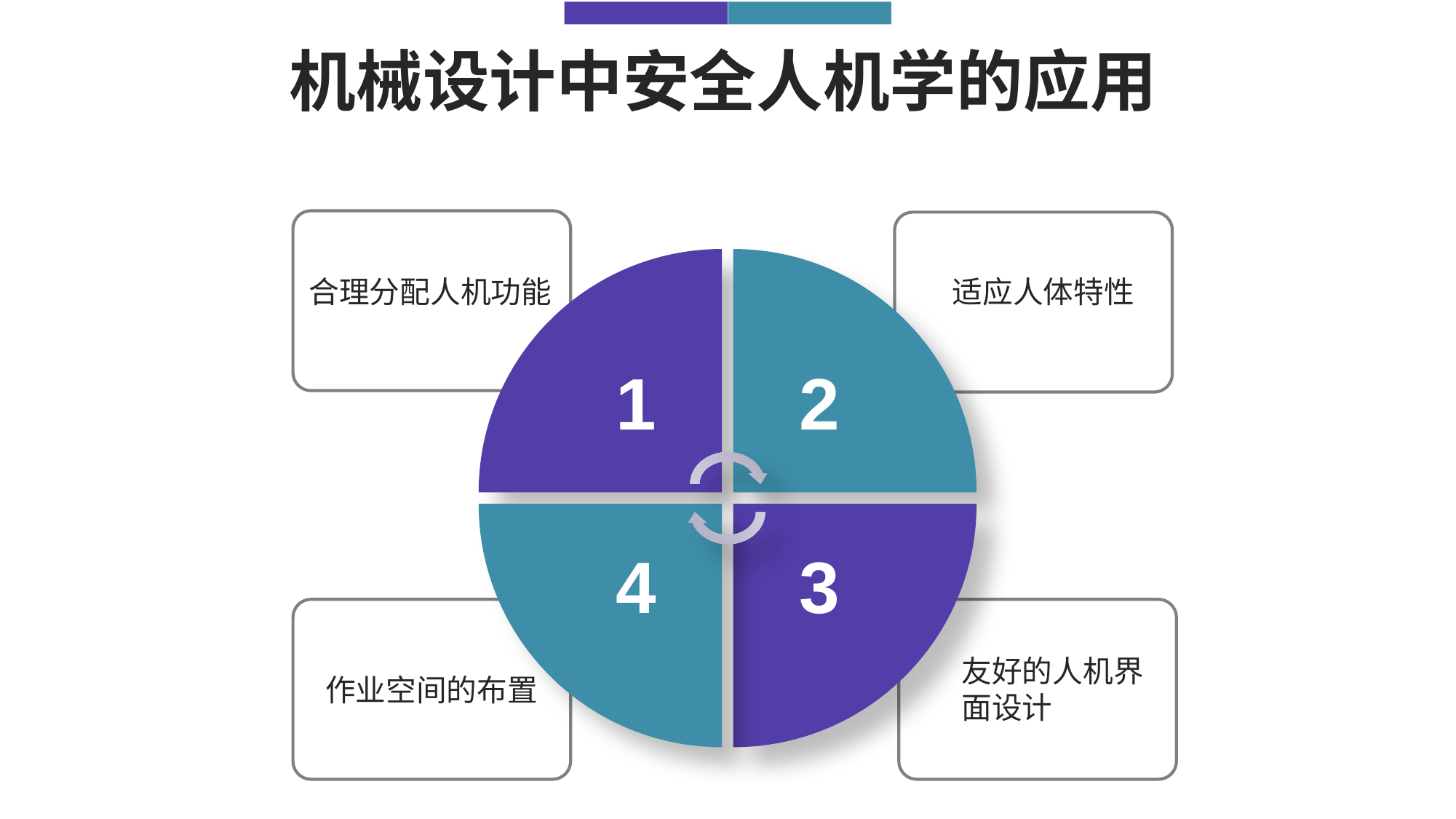

机械设计中安全人机学的应用

1
2
合理分配人机功能
适应人体特性

3
4

友好的人机界面设计
作业空间的布置